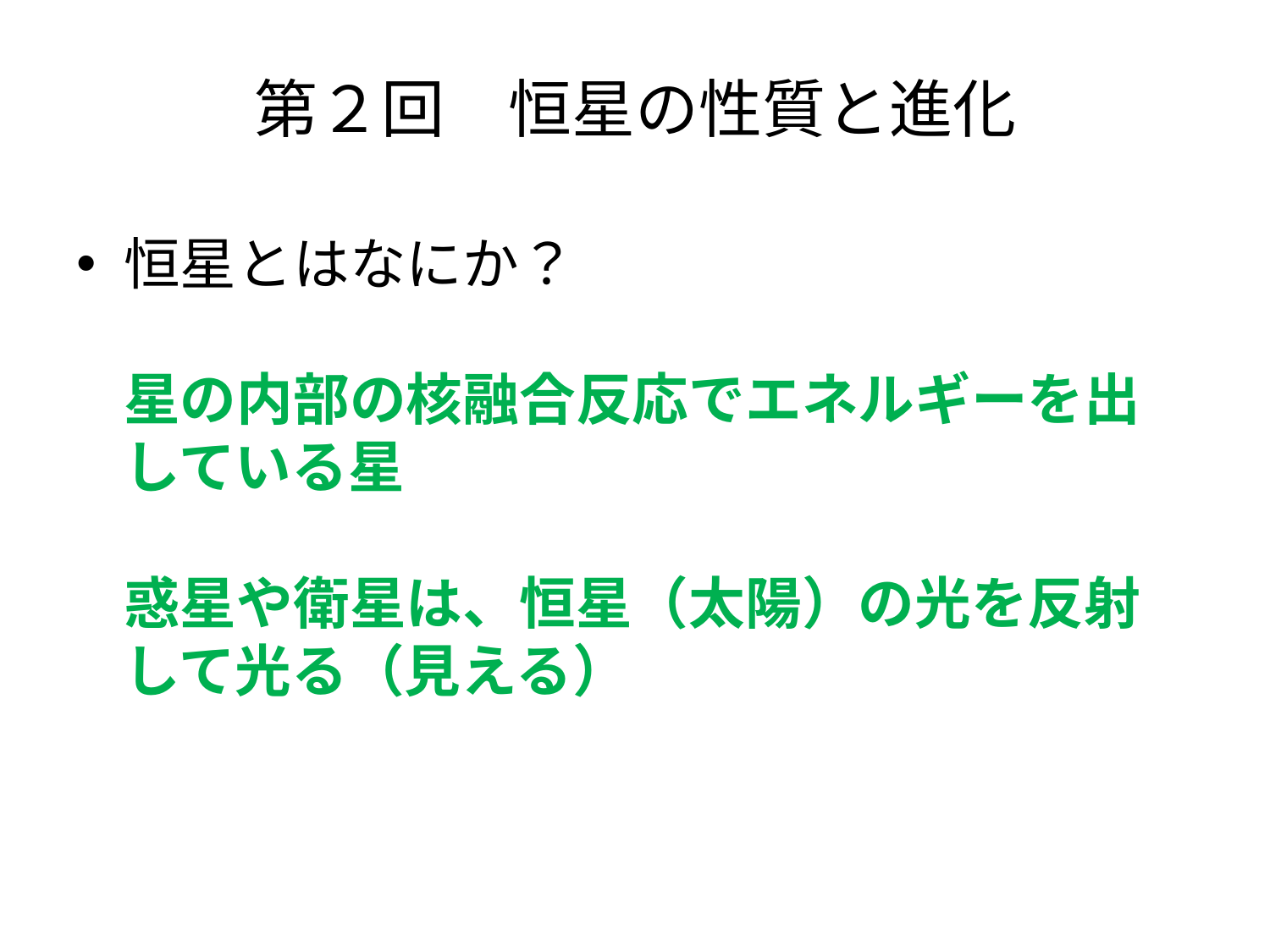

# 第２回　恒星の性質と進化
恒星とはなにか？
星の内部の核融合反応でエネルギーを出している星
惑星や衛星は、恒星（太陽）の光を反射して光る（見える）